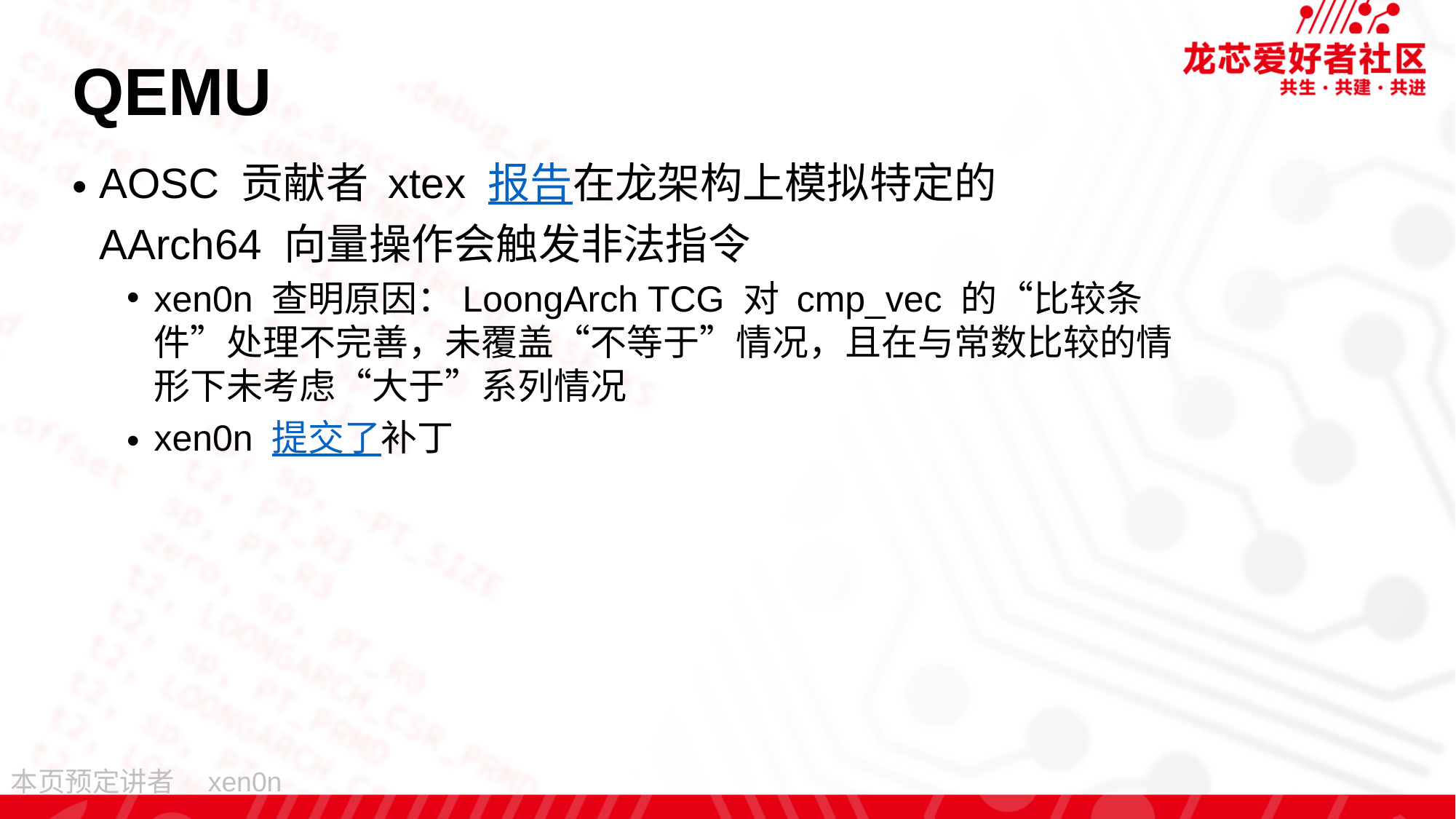

# QEMU
AOSC 贡献者 xtex 报告在龙架构上模拟特定的 AArch64 向量操作会触发非法指令
xen0n 查明原因：LoongArch TCG 对 cmp_vec 的“比较条件”处理不完善，未覆盖“不等于”情况，且在与常数比较的情形下未考虑“大于”系列情况
xen0n 提交了补丁
xen0n